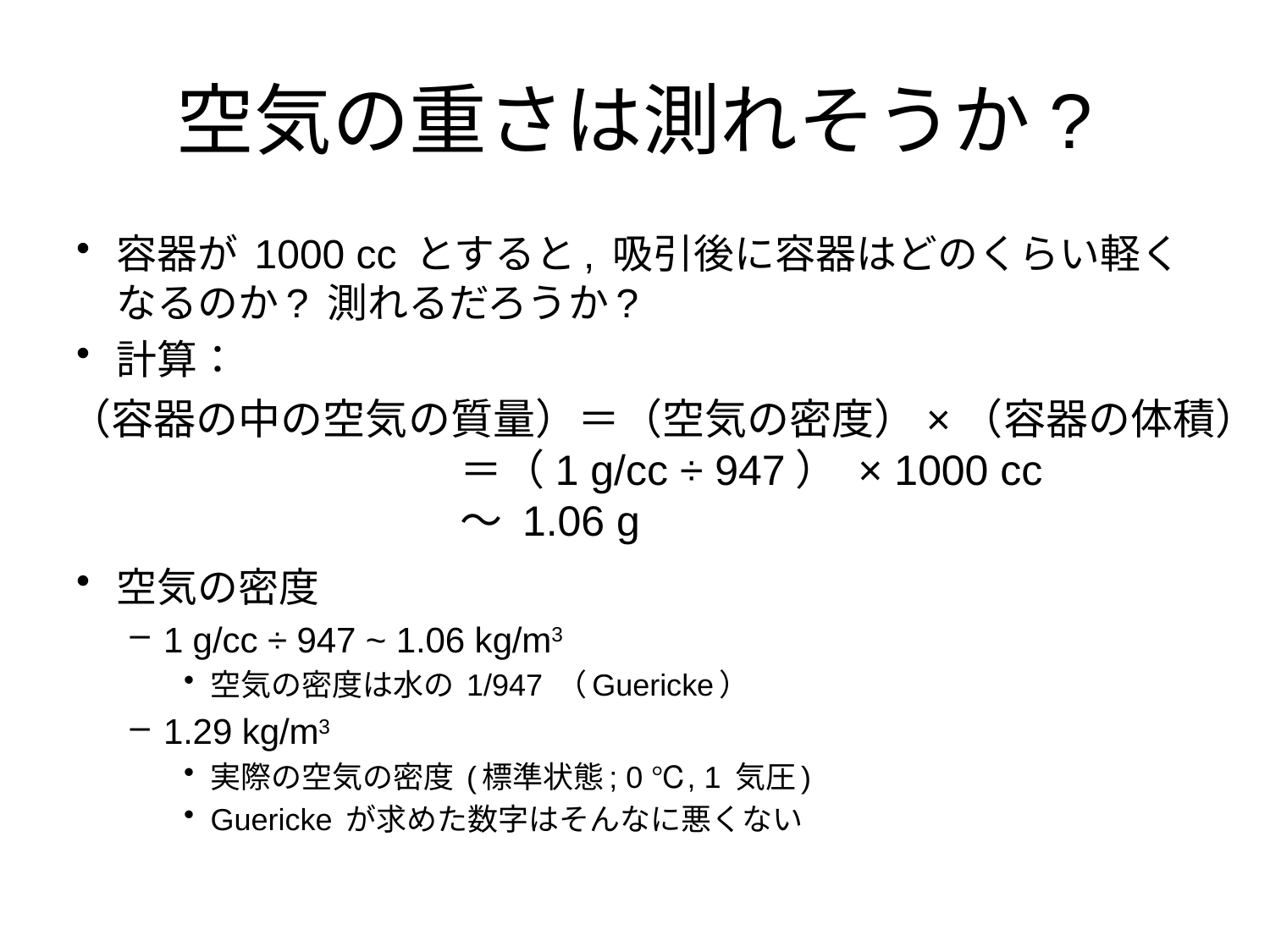

# 空気の重さは測れそうか?
容器が 1000 cc とすると, 吸引後に容器はどのくらい軽くなるのか? 測れるだろうか?
計算：

空気の密度
1 g/cc ÷ 947 ~ 1.06 kg/m3
空気の密度は水の 1/947 （Guericke）
1.29 kg/m3
実際の空気の密度 (標準状態; 0 ℃, 1 気圧)
Guericke が求めた数字はそんなに悪くない
（容器の中の空気の質量）＝（空気の密度）×（容器の体積）
                                        ＝（1 g/cc ÷ 947） × 1000 cc
                                        ～ 1.06 g